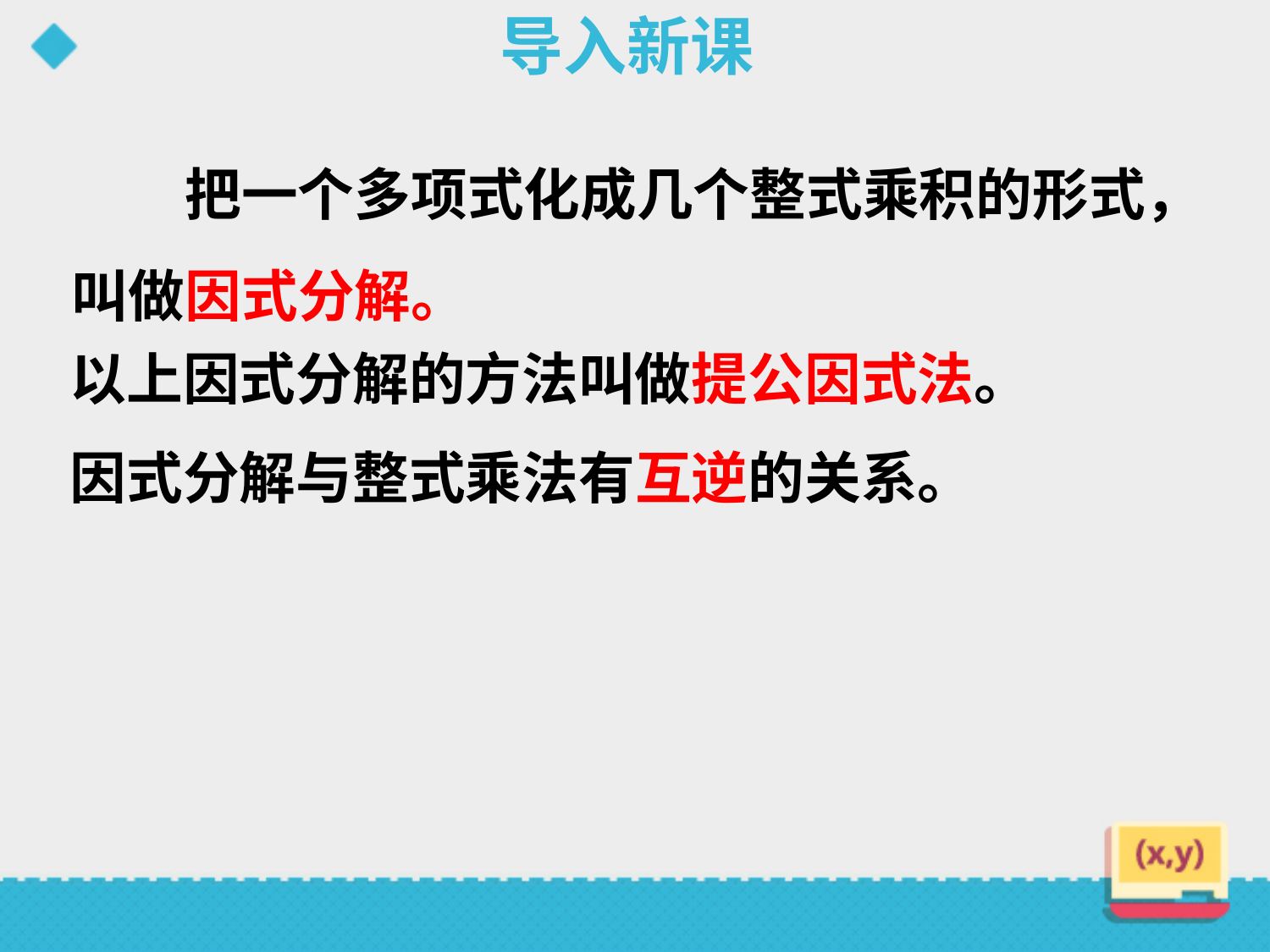

导入新课
　　把一个多项式化成几个整式乘积的形式，叫做因式分解。
以上因式分解的方法叫做提公因式法。
因式分解与整式乘法有互逆的关系。